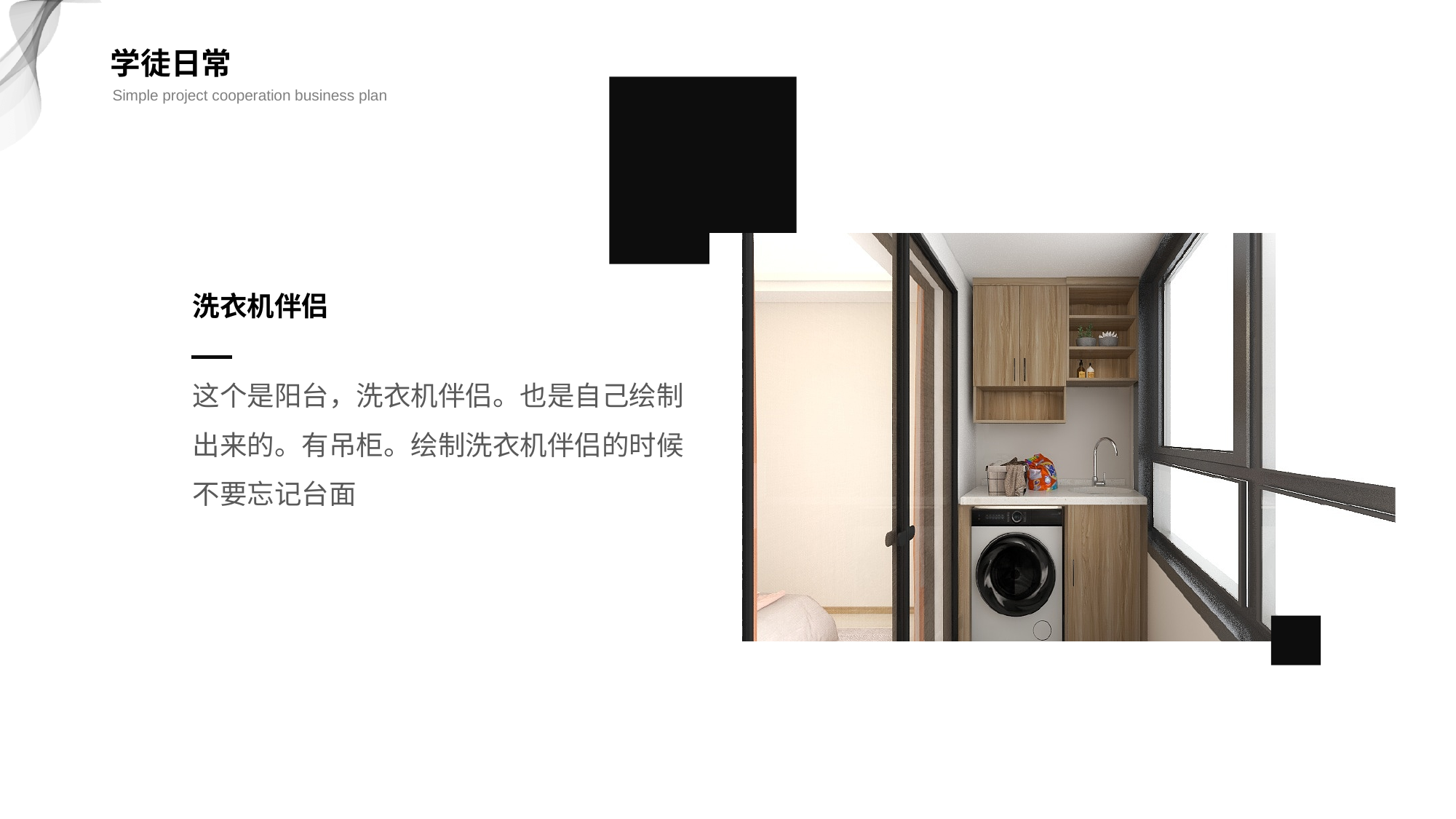

学徒日常
Simple project cooperation business plan

洗衣机伴侣
这个是阳台，洗衣机伴侣。也是自己绘制出来的。有吊柜。绘制洗衣机伴侣的时候不要忘记台面